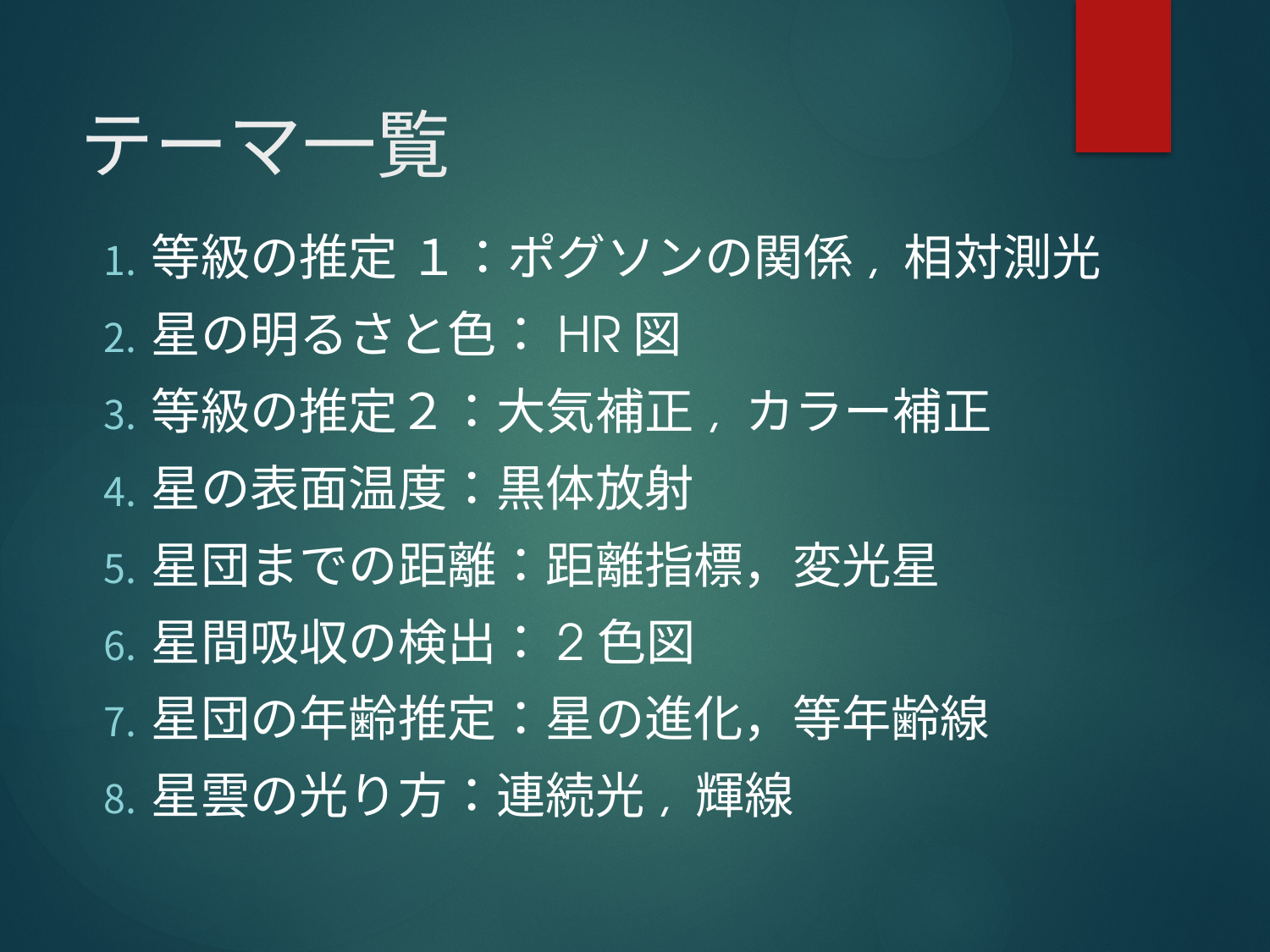

# テーマ一覧
等級の推定 １：ポグソンの関係, 相対測光
星の明るさと色：HR図
等級の推定２：大気補正, カラー補正
星の表面温度：黒体放射
星団までの距離：距離指標，変光星
星間吸収の検出：2色図
星団の年齢推定：星の進化，等年齢線
星雲の光り方：連続光, 輝線